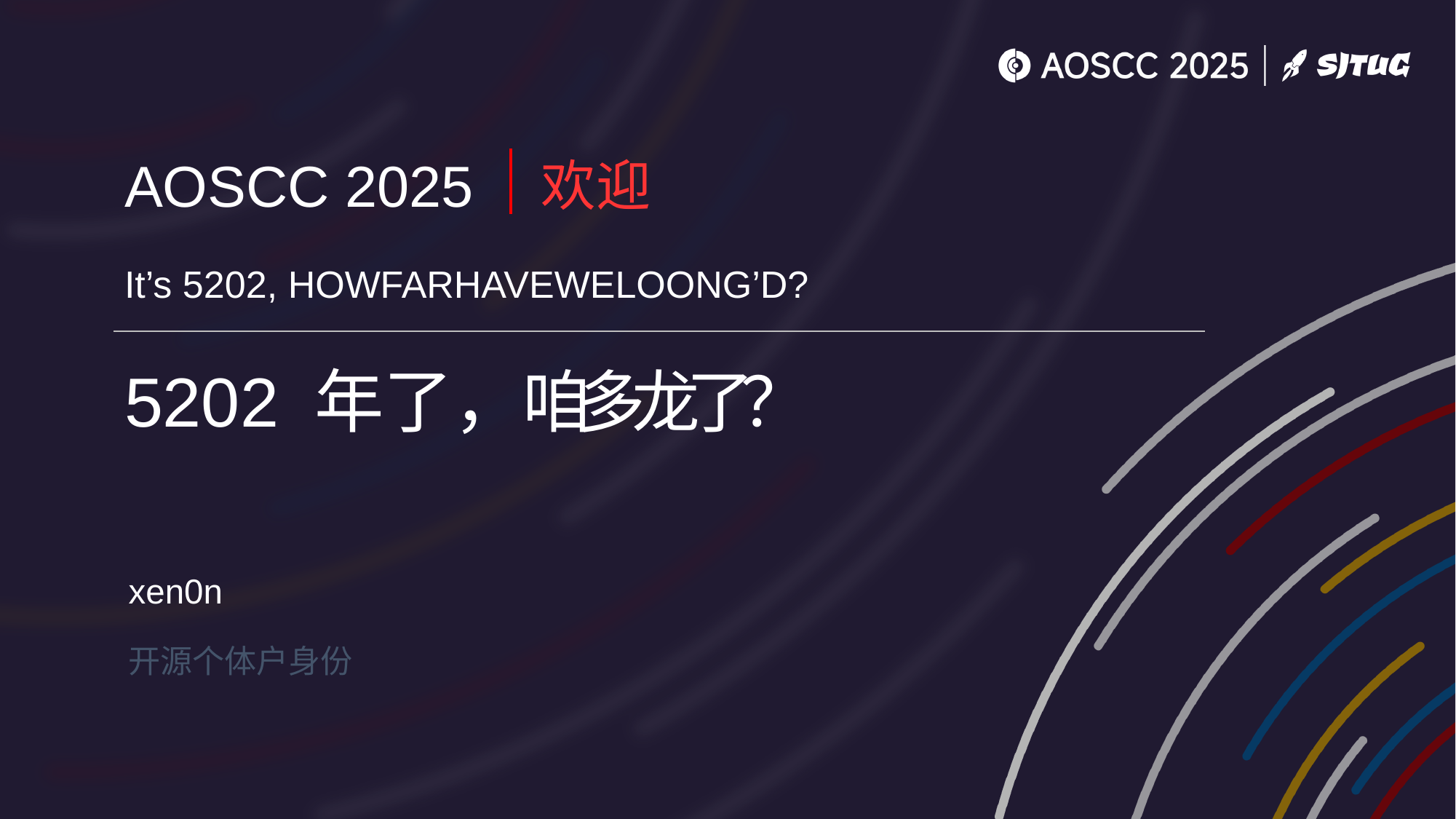

It’s 5202, HOWFARHAVEWELOONG’D?
# 5202 年了，咱多龙了？
xen0n
开源个体户身份